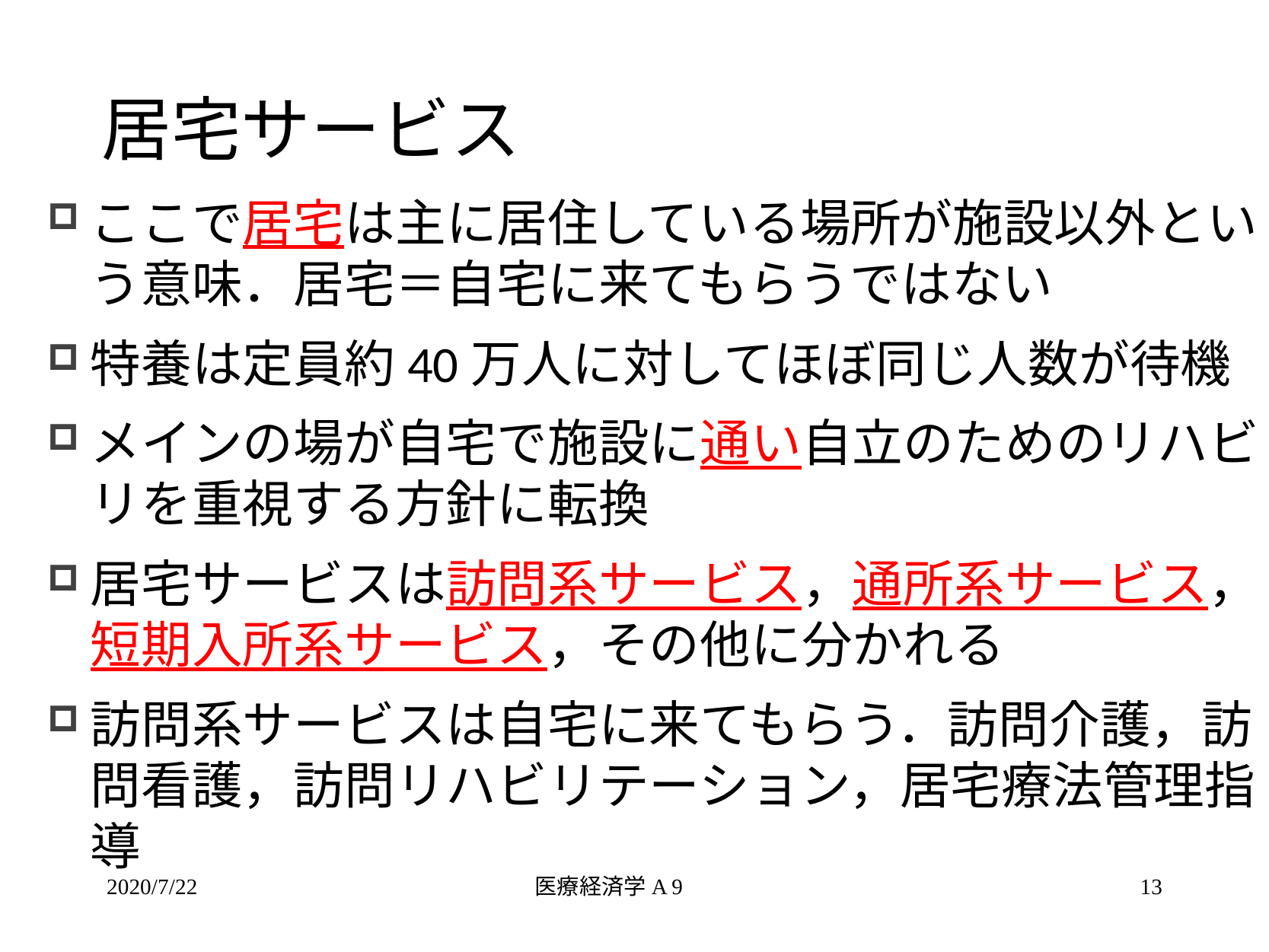

# 居宅サービス
ここで居宅は主に居住している場所が施設以外という意味．居宅＝自宅に来てもらうではない
特養は定員約40万人に対してほぼ同じ人数が待機
メインの場が自宅で施設に通い自立のためのリハビリを重視する方針に転換
居宅サービスは訪問系サービス，通所系サービス，短期入所系サービス，その他に分かれる
訪問系サービスは自宅に来てもらう．訪問介護，訪問看護，訪問リハビリテーション，居宅療法管理指導

2020/7/22
医療経済学A 9
13